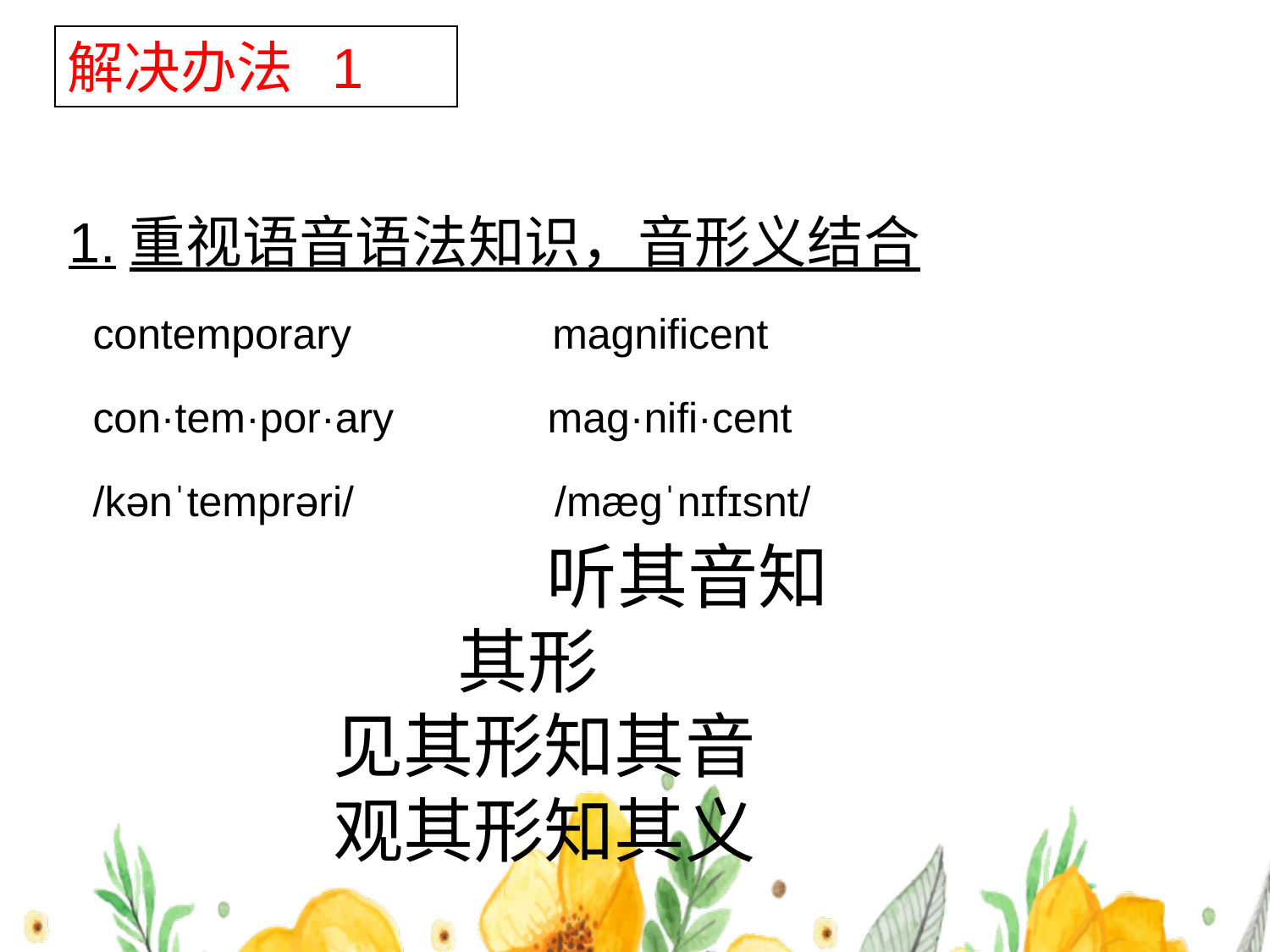

解决办法  1
1.重视语音语法知识，音形义结合
  contemporary                 magnificent
  con·tem·por·ary             mag·nifi·cent
  /kənˈtemprəri/                 /mæɡˈnɪfɪsnt/

                 听其音知其形
见其形知其音
观其形知其义